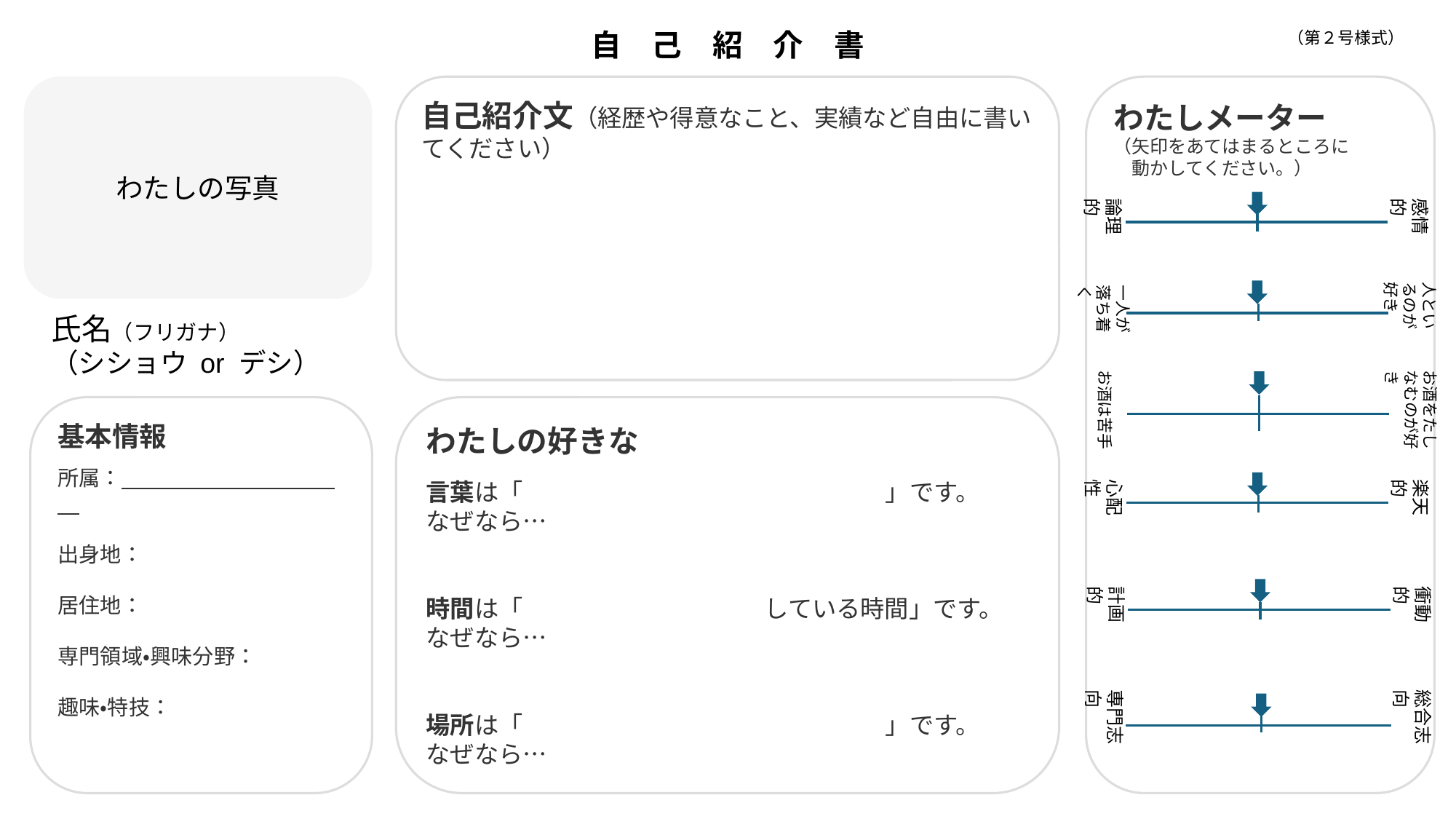

自　己　紹　介　書
（第２号様式）
わたしの写真
わたしメーター
（矢印をあてはまるところに
　動かしてください。）
自己紹介文（経歴や得意なこと、実績など自由に書いてください）

論理的
感情的

人といるのが好き
一人が
落ち着く

氏名（フリガナ）
（シショウ or デシ）
お酒は苦手
お酒をたしなむのが好き

基本情報

所属：

出身地：

居住地：

専門領域・興味分野：

趣味・特技：
わたしの好きな

言葉は「　　　　　　　　　　　　　　　」です。
なぜなら…

時間は「　　　　　　　　　　している時間」です。
なぜなら…

場所は「　　　　　　　　　　　　　　　」です。
なぜなら…

心配性
楽天的

計画的
衝動的

専門志向
総合志向